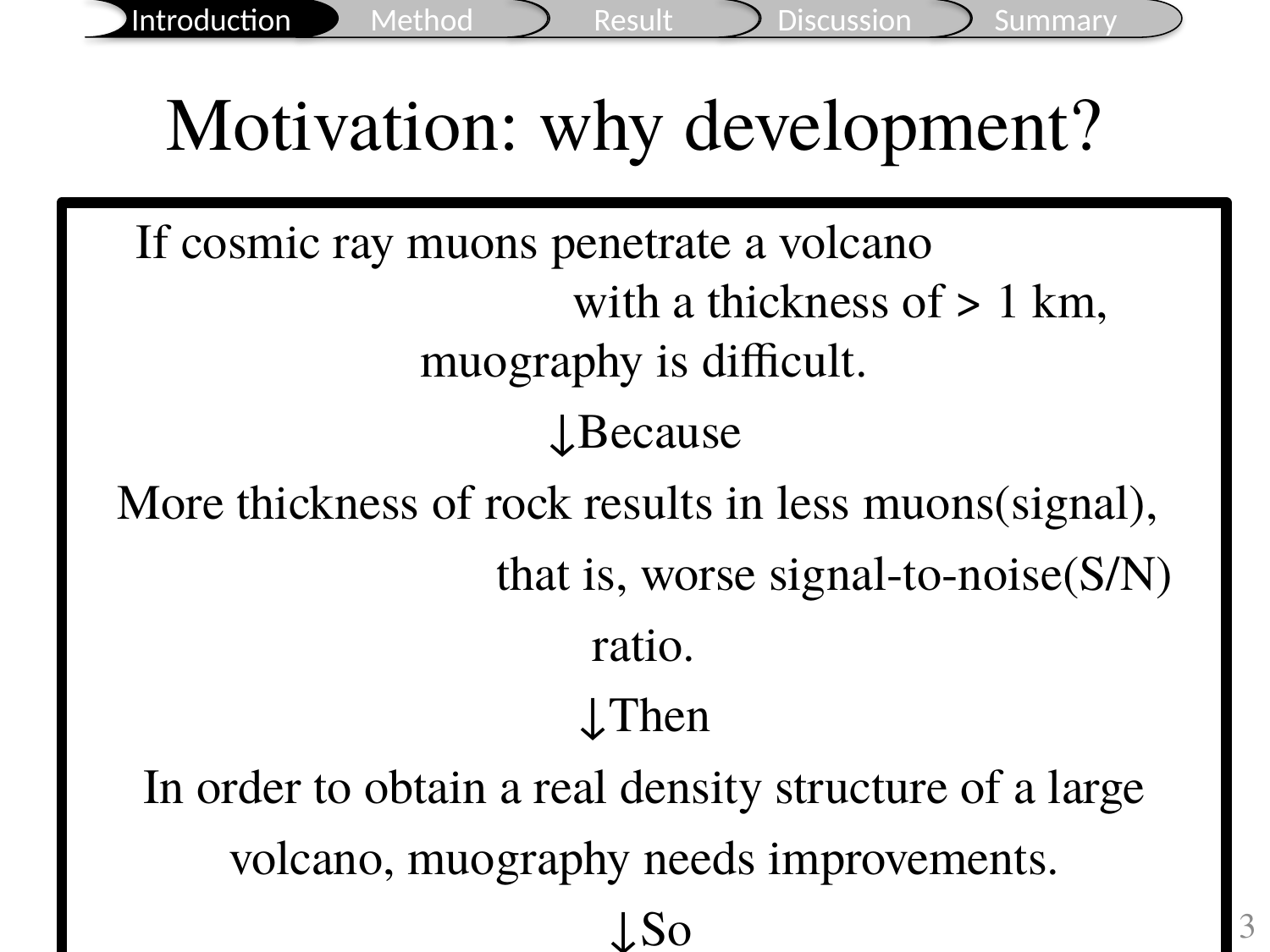

# Motivation: why development?
If cosmic ray muons penetrate a volcano					 with a thickness of > 1 km, muography is difficult.
↓Because
More thickness of rock results in less muons(signal), 			that is, worse signal-to-noise(S/N) ratio.
↓Then
In order to obtain a real density structure of a large volcano, muography needs improvements.
 ↓So
We developed a low noise muon detection system.
昭和新山[Tanaka et al., 2007]
火道構造
薩摩硫黄島硫黄岳[Tanaka et al., 2009a]
脱ガス現象
浅間山[Tanaka et al., 2009b]
2009年噴火前後の変化
La Soufrière（フランス）[Lesparre et al., 2012]
溶岩ドーム密度異方性
Puy de Dôme（フランス）[Cârloganu et al., 2012]
Puy de Dome上部の密度

3